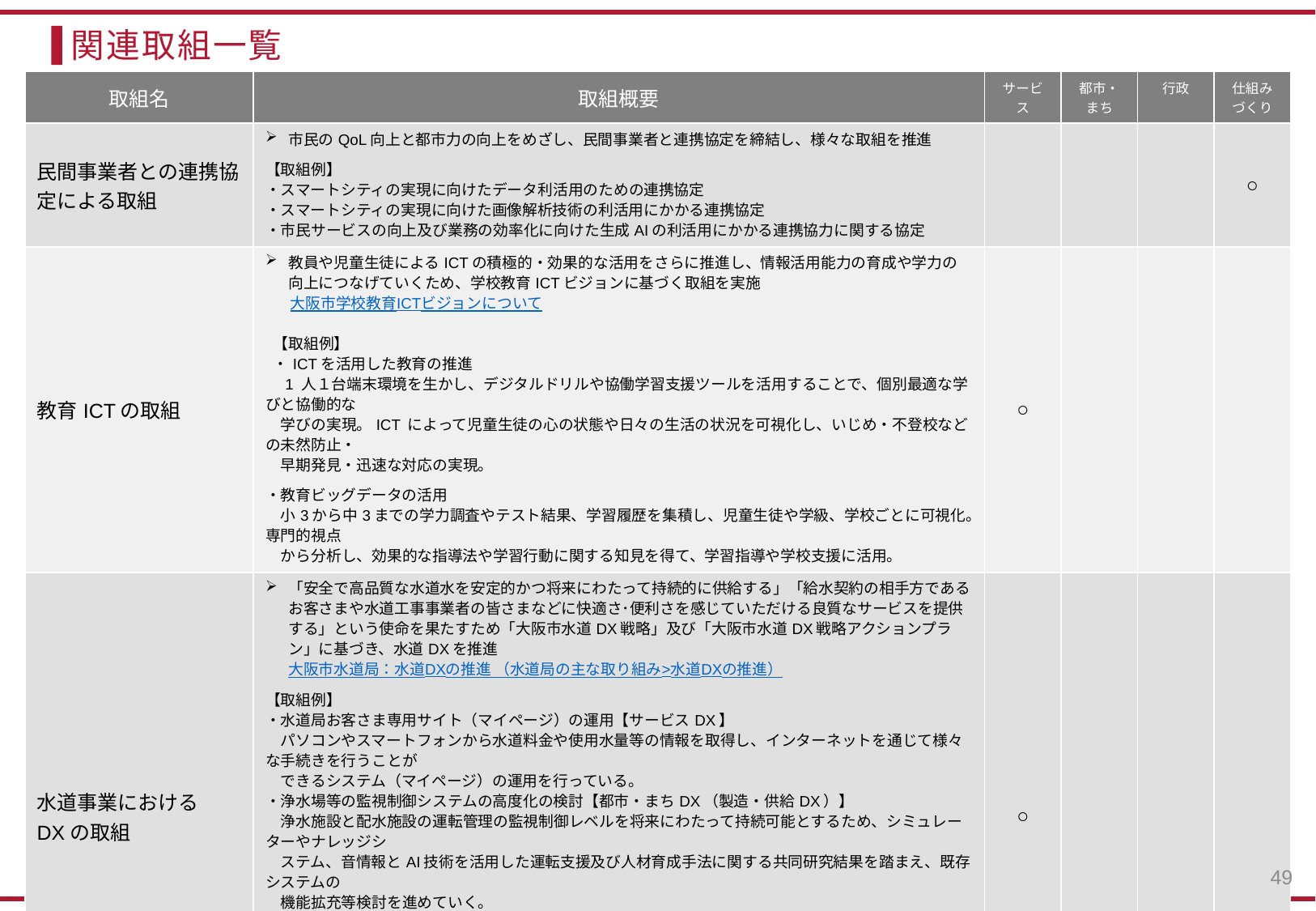

# 関連取組一覧

| 取組名 | 取組概要 | サービス | 都市・ まち | 行政 | 仕組み づくり |
| --- | --- | --- | --- | --- | --- |
| 民間事業者との連携協定による取組 | 市民のQoL向上と都市力の向上をめざし、民間事業者と連携協定を締結し、様々な取組を推進 【取組例】 ・スマートシティの実現に向けたデータ利活用のための連携協定 ・スマートシティの実現に向けた画像解析技術の利活用にかかる連携協定 ・市民サービスの向上及び業務の効率化に向けた生成AIの利活用にかかる連携協力に関する協定 |  |  |  | ○ |
| 教育ICTの取組 | 教員や児童生徒によるICTの積極的・効果的な活用をさらに推進し、情報活用能力の育成や学力の向上につなげていくため、学校教育ICTビジョンに基づく取組を実施 大阪市学校教育ICTビジョンについて 【取組例】 ・ICTを活用した教育の推進 　1 人１台端末環境を生かし、デジタルドリルや協働学習支援ツールを活用することで、個別最適な学びと協働的な 　学びの実現。ICT によって児童生徒の心の状態や日々の生活の状況を可視化し、いじめ・不登校などの未然防止・ 　早期発見・迅速な対応の実現。 ・教育ビッグデータの活用 　小3から中3までの学力調査やテスト結果、学習履歴を集積し、児童生徒や学級、学校ごとに可視化。専門的視点 　から分析し、効果的な指導法や学習行動に関する知見を得て、学習指導や学校支援に活用。 | ○ |  |  |  |
| 水道事業における DXの取組 | 「安全で高品質な水道水を安定的かつ将来にわたって持続的に供給する」「給水契約の相手方であるお客さまや水道工事事業者の皆さまなどに快適さ･便利さを感じていただける良質なサービスを提供する」という使命を果たすため「大阪市水道DX戦略」及び「大阪市水道DX戦略アクションプラン」に基づき、水道DXを推進 大阪市水道局：水道DXの推進 （水道局の主な取り組み>水道DXの推進） 【取組例】 ・水道局お客さま専用サイト（マイページ）の運用【サービスDX】 　パソコンやスマートフォンから水道料金や使用水量等の情報を取得し、インターネットを通じて様々な手続きを行うことが 　できるシステム（マイページ）の運用を行っている。 ・浄水場等の監視制御システムの高度化の検討【都市・まちDX（製造・供給DX）】 　浄水施設と配水施設の運転管理の監視制御レベルを将来にわたって持続可能とするため、シミュレーターやナレッジシ 　ステム、音情報とAI技術を活用した運転支援及び人材育成手法に関する共同研究結果を踏まえ、既存システムの 　機能拡充等検討を進めていく。 ・AIを活用した素案作成【行政DX（業務運営DX）】 　生成AIを活用するための環境を整備し、水道局保有のデータ（業務知識）に基づいた生成AIによる文書素案の作 　成を試行実施する。 ・⽔道スマートメーターの導入に向けた検討【行政DX（業務運営DX）】 　水道事業運営の効率化やお客さまサービスの向上等を目的に、水道スマートメーターの導入検証を行っている。 | ○ |  |  |  |
49